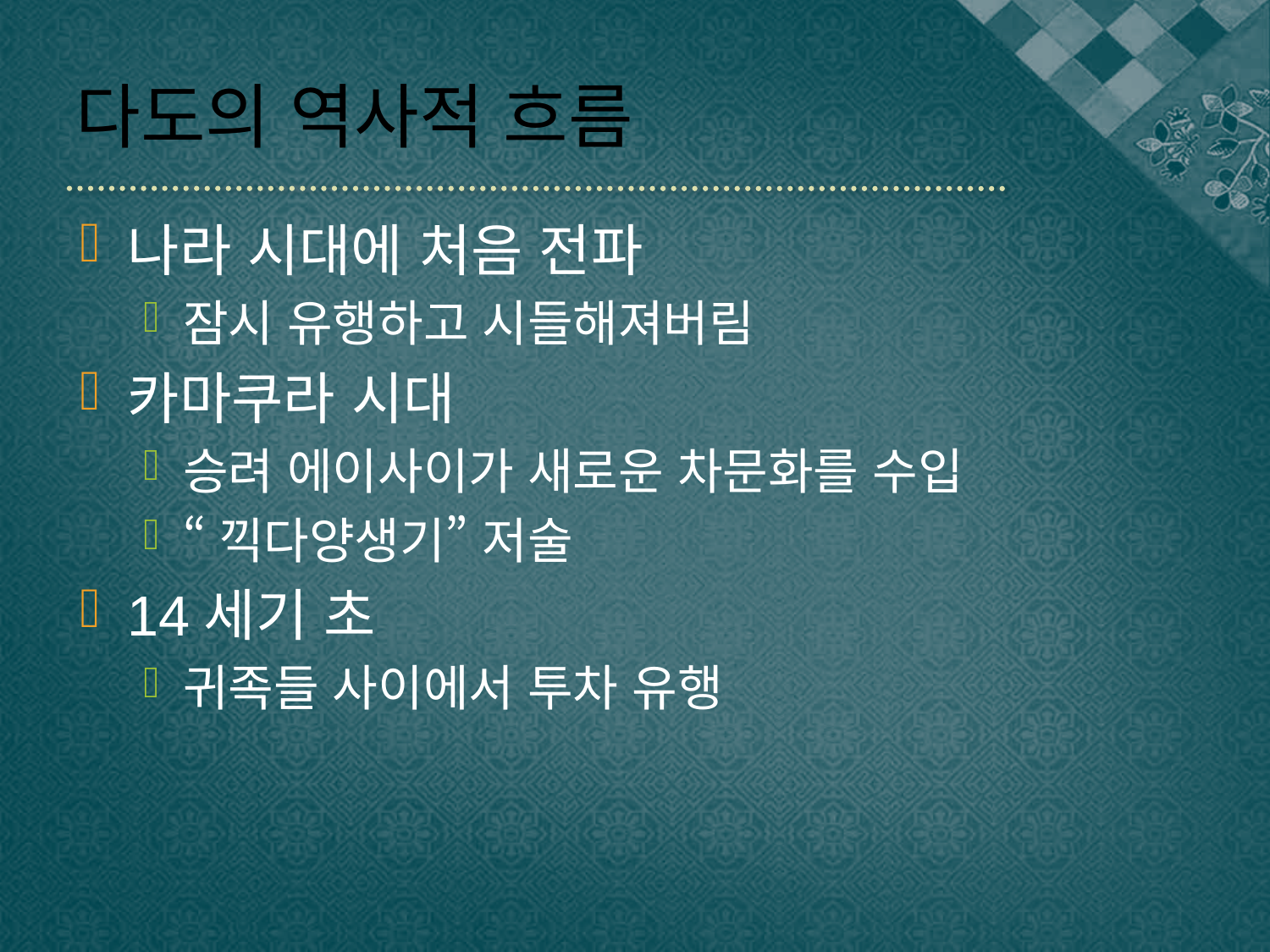

# 다도의 역사적 흐름
나라 시대에 처음 전파
잠시 유행하고 시들해져버림
카마쿠라 시대
승려 에이사이가 새로운 차문화를 수입
“끽다양생기” 저술
14세기 초
귀족들 사이에서 투차 유행